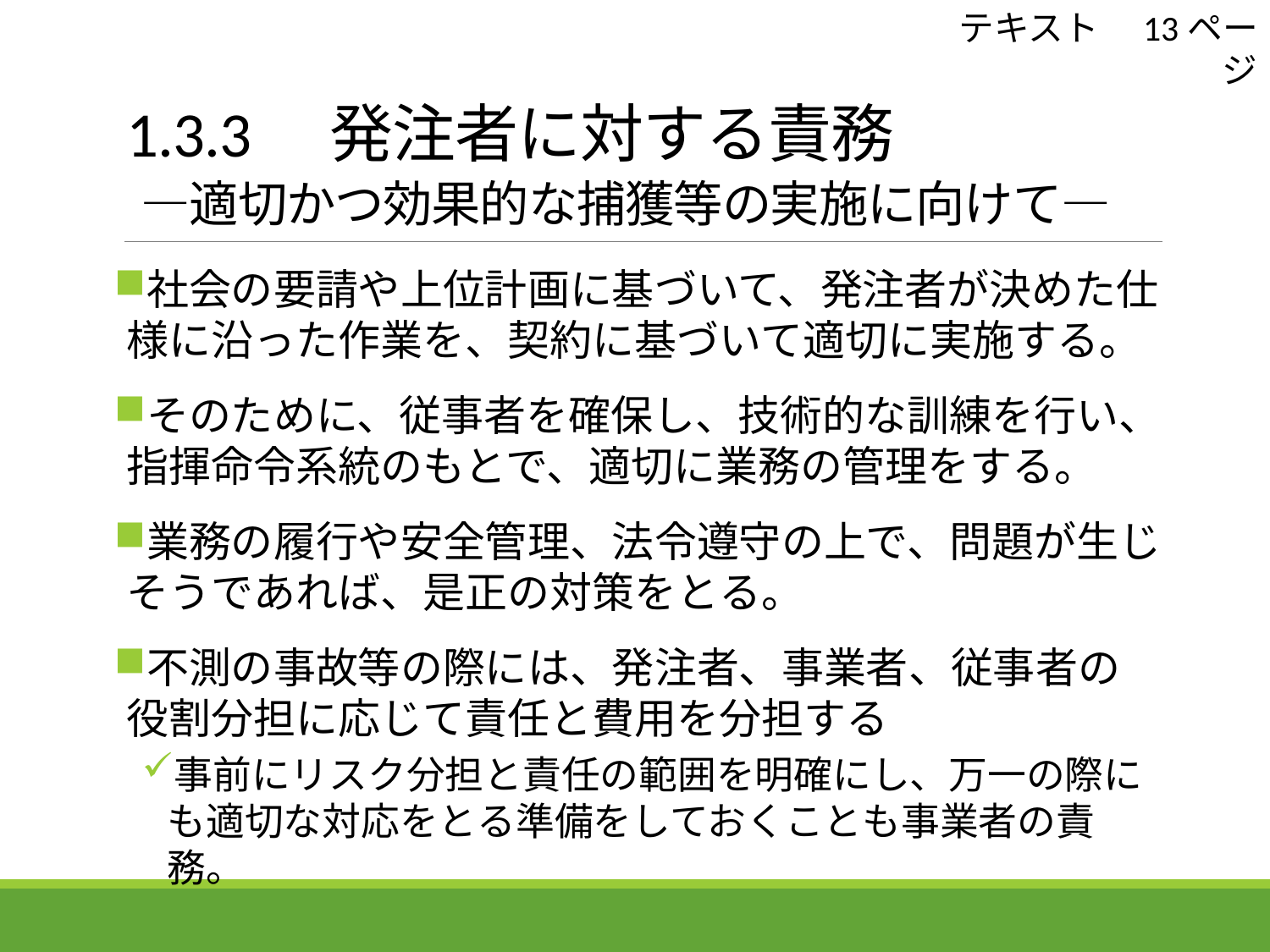

テキスト　13ページ
# 1.3.3　発注者に対する責務 ―適切かつ効果的な捕獲等の実施に向けて―
社会の要請や上位計画に基づいて、発注者が決めた仕様に沿った作業を、契約に基づいて適切に実施する。
そのために、従事者を確保し、技術的な訓練を行い、指揮命令系統のもとで、適切に業務の管理をする。
業務の履行や安全管理、法令遵守の上で、問題が生じそうであれば、是正の対策をとる。
不測の事故等の際には、発注者、事業者、従事者の役割分担に応じて責任と費用を分担する
事前にリスク分担と責任の範囲を明確にし、万一の際にも適切な対応をとる準備をしておくことも事業者の責務。